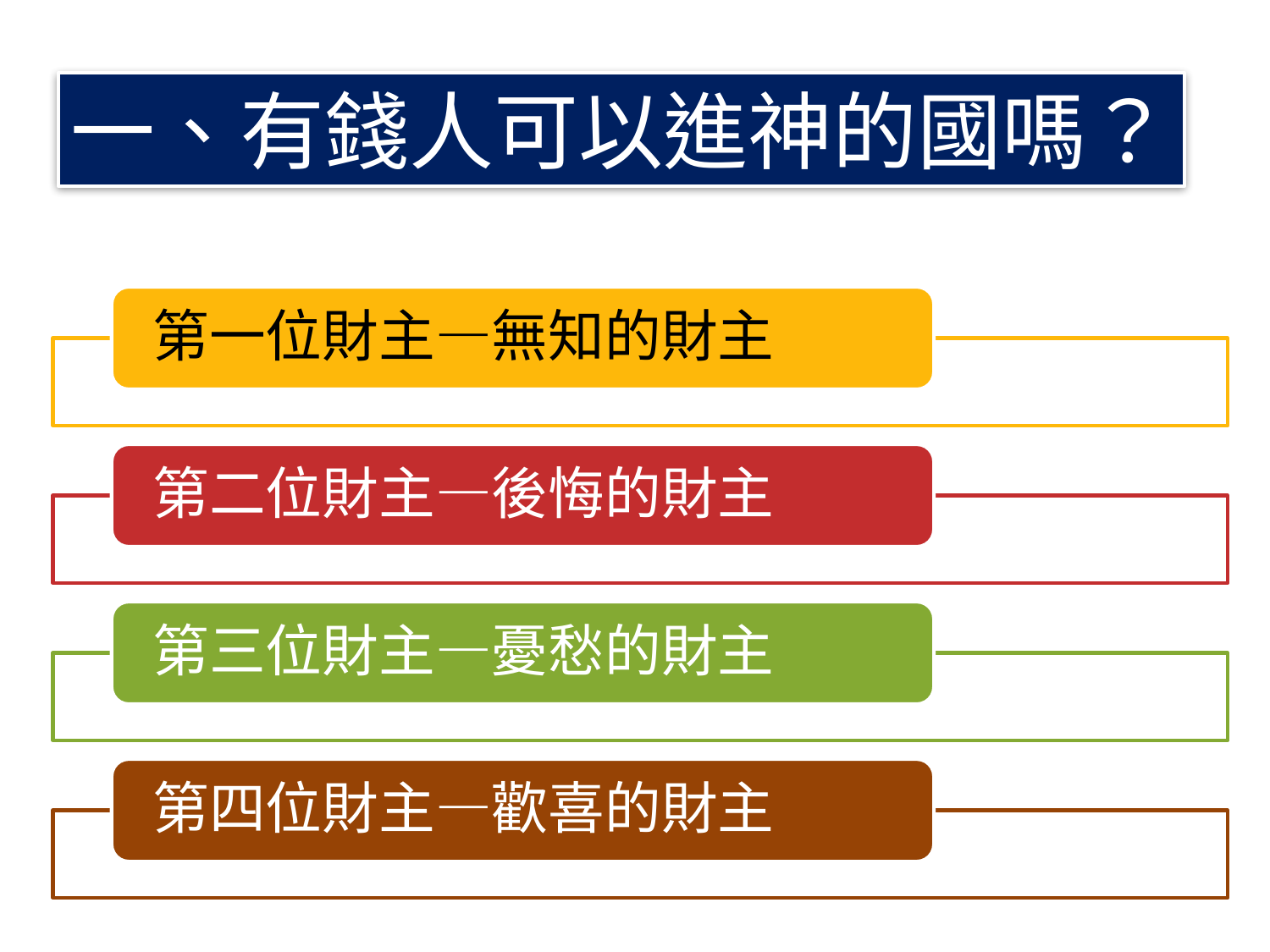

一、有錢人可以進神的國嗎？
第一位財主—無知的財主
第二位財主—後悔的財主
第三位財主—憂愁的財主
第四位財主—歡喜的財主